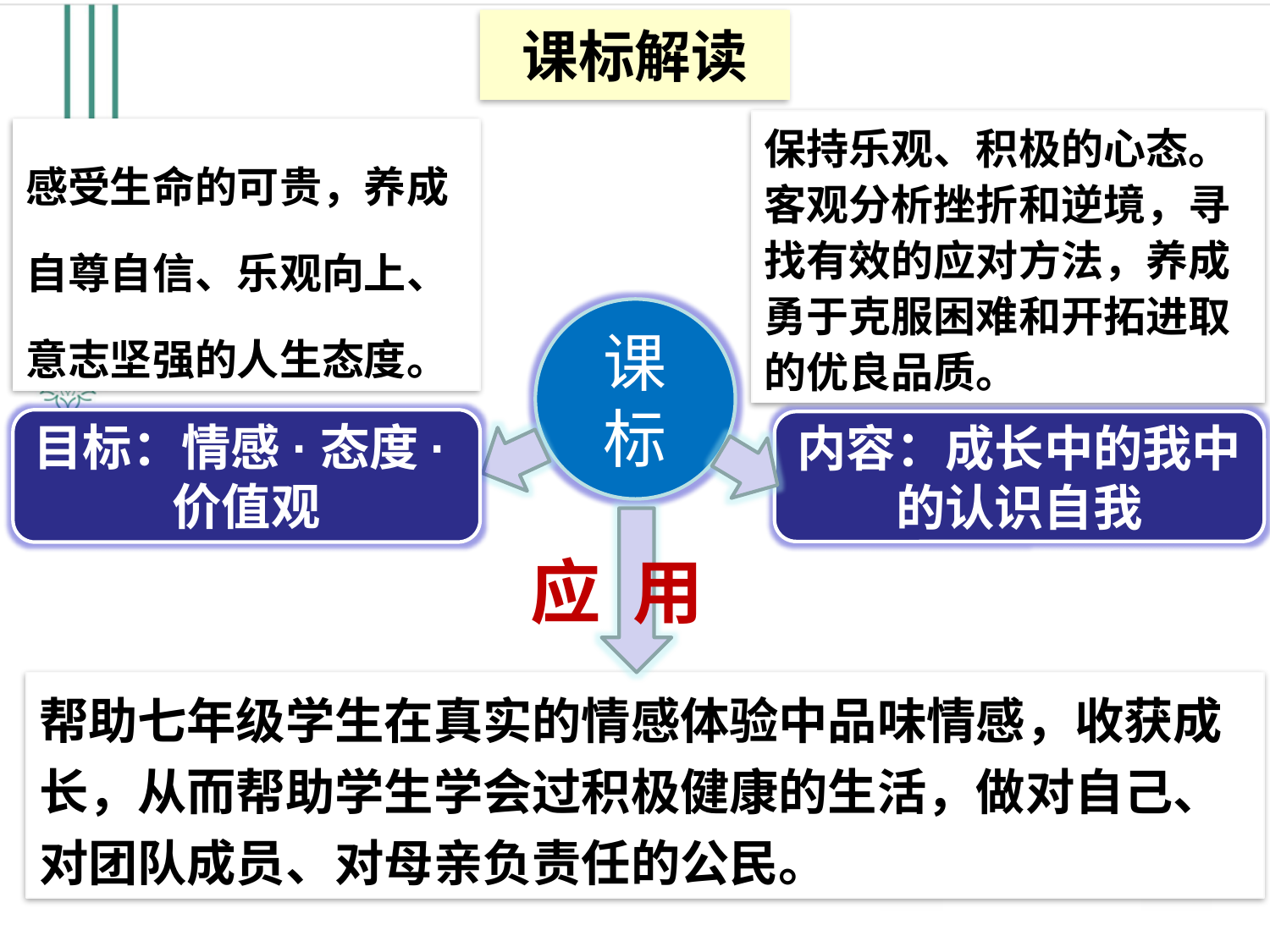

# 课标解读
保持乐观、积极的心态。客观分析挫折和逆境，寻找有效的应对方法，养成勇于克服困难和开拓进取的优良品质。
感受生命的可贵，养成自尊自信、乐观向上、意志坚强的人生态度。
课标
目标：情感·态度·价值观
内容：成长中的我中的认识自我

应  用

帮助七年级学生在真实的情感体验中品味情感，收获成长，从而帮助学生学会过积极健康的生活，做对自己、对团队成员、对母亲负责任的公民。